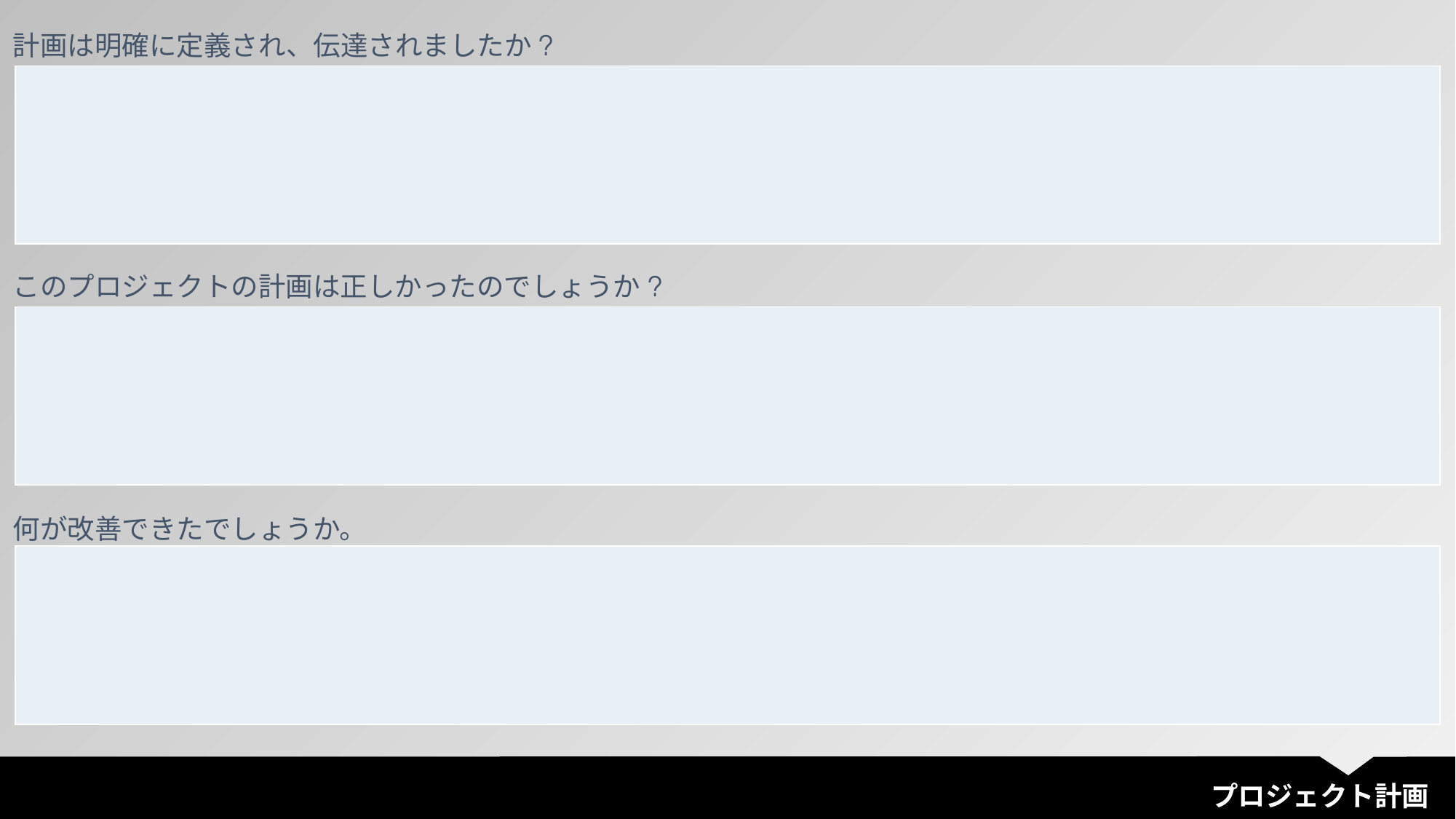

計画は明確に定義され、伝達されましたか?
|  |
| --- |
このプロジェクトの計画は正しかったのでしょうか?
|  |
| --- |
何が改善できたでしょうか。
|  |
| --- |

プロジェクト計画